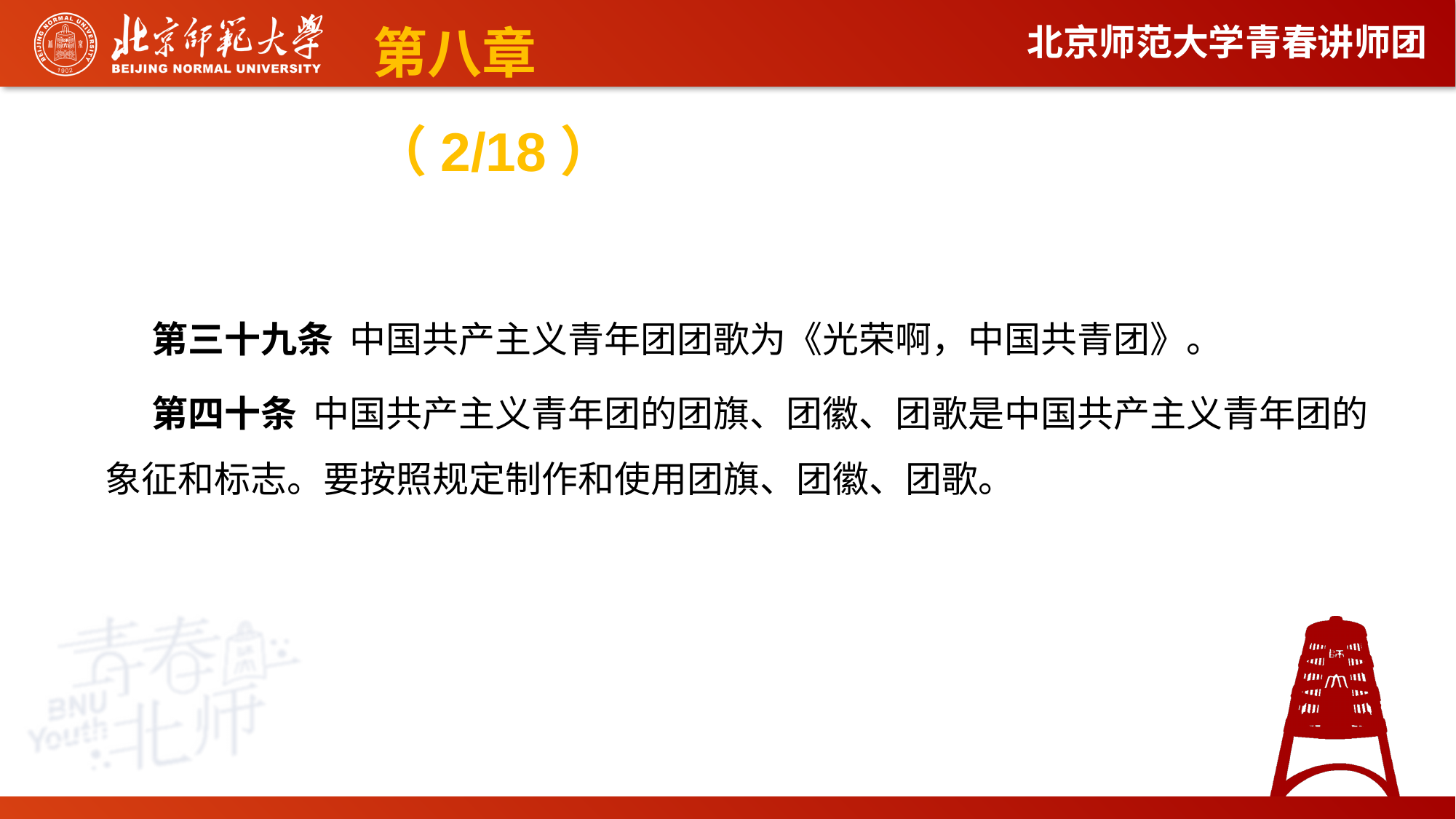

第八章（2/18）

第三十九条  中国共产主义青年团团歌为《光荣啊，中国共青团》。
第四十条  中国共产主义青年团的团旗、团徽、团歌是中国共产主义青年团的象征和标志。要按照规定制作和使用团旗、团徽、团歌。